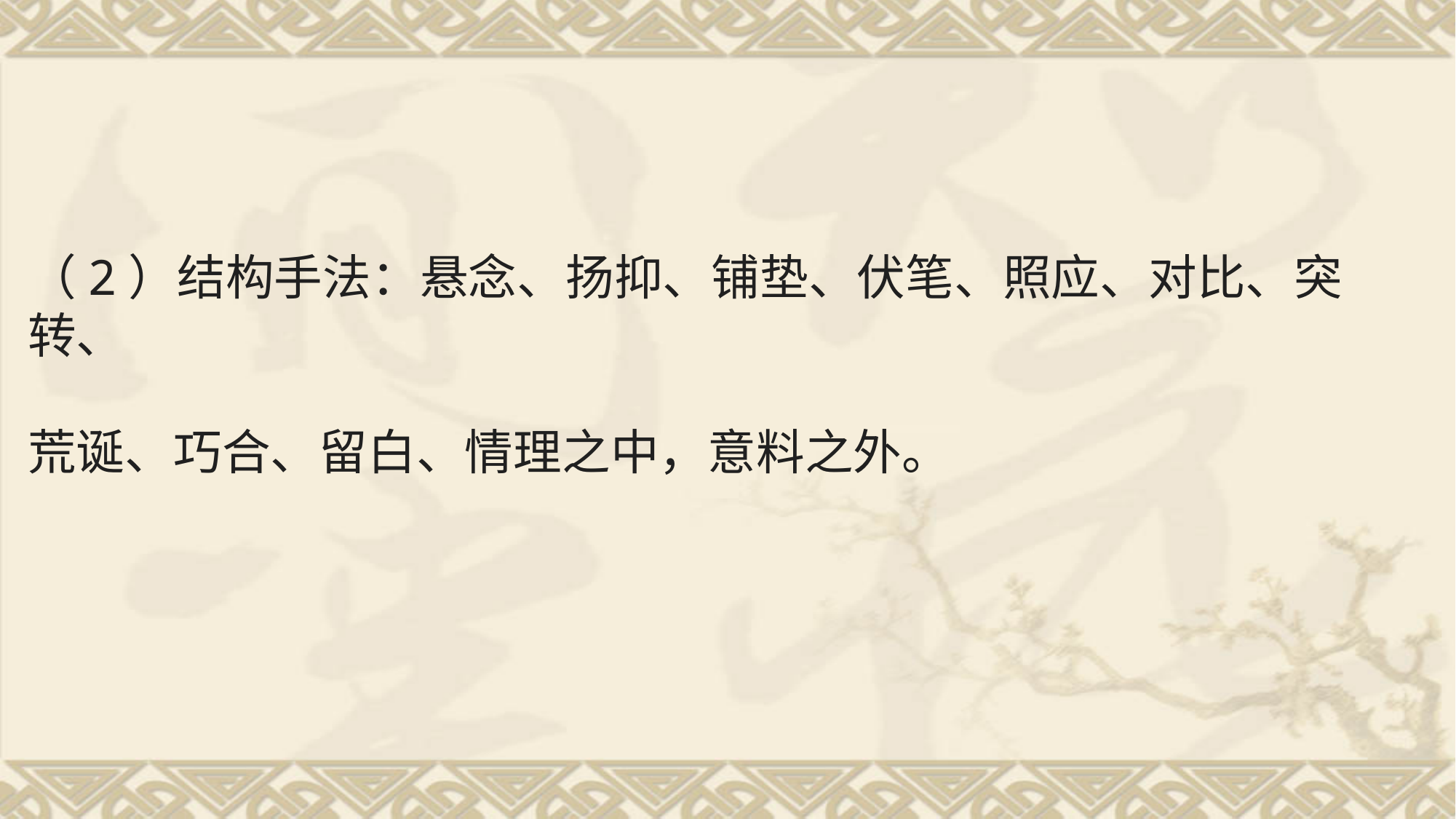

（2）结构手法：悬念、扬抑、铺垫、伏笔、照应、对比、突转、

荒诞、巧合、留白、情理之中，意料之外。